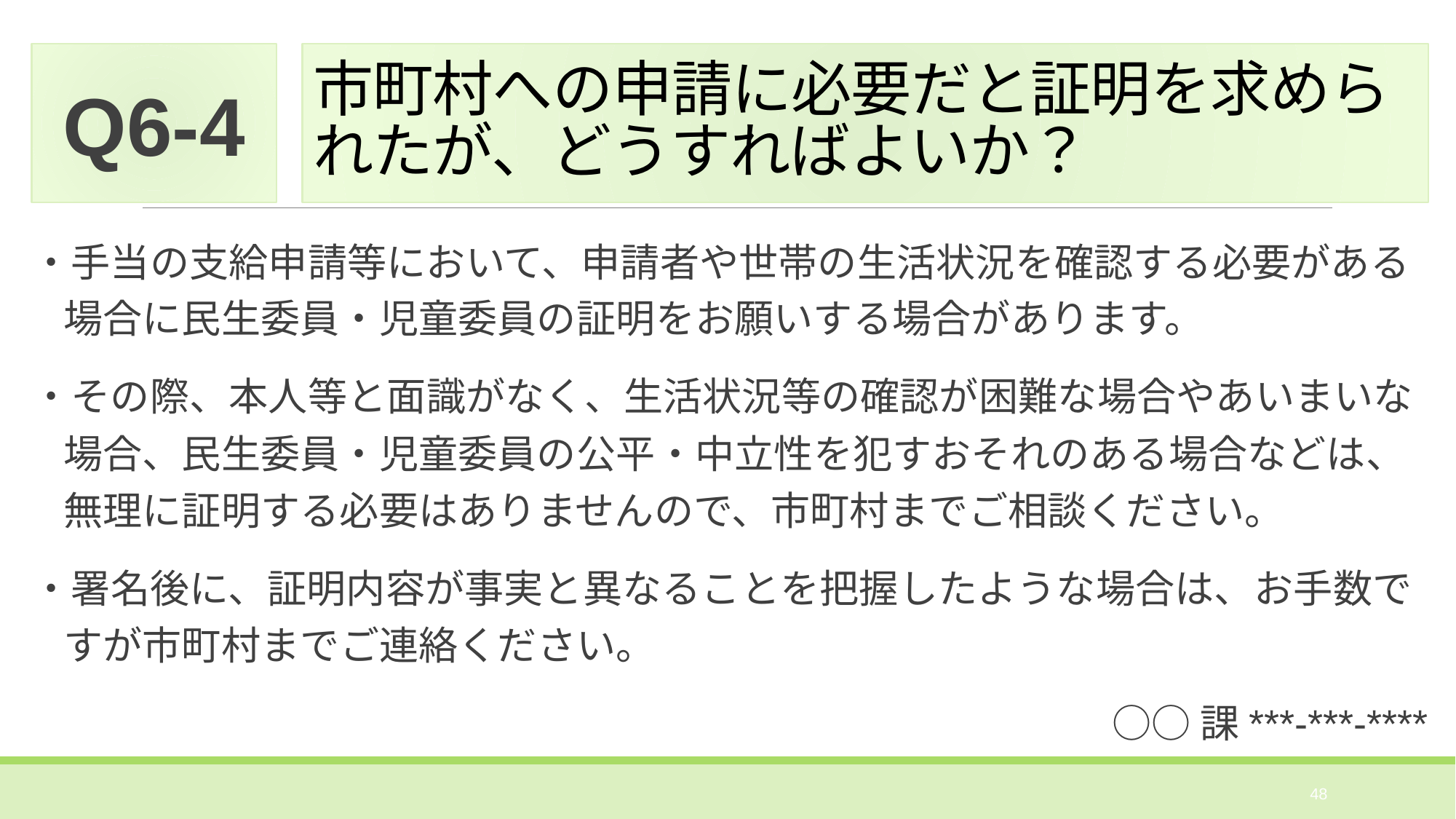

Q6-4
# 市町村への申請に必要だと証明を求められたが、どうすればよいか？
・手当の支給申請等において、申請者や世帯の生活状況を確認する必要がある場合に民生委員・児童委員の証明をお願いする場合があります。
・その際、本人等と面識がなく、生活状況等の確認が困難な場合やあいまいな場合、民生委員・児童委員の公平・中立性を犯すおそれのある場合などは、無理に証明する必要はありませんので、市町村までご相談ください。
・署名後に、証明内容が事実と異なることを把握したような場合は、お手数ですが市町村までご連絡ください。
○○課***-***-****
48